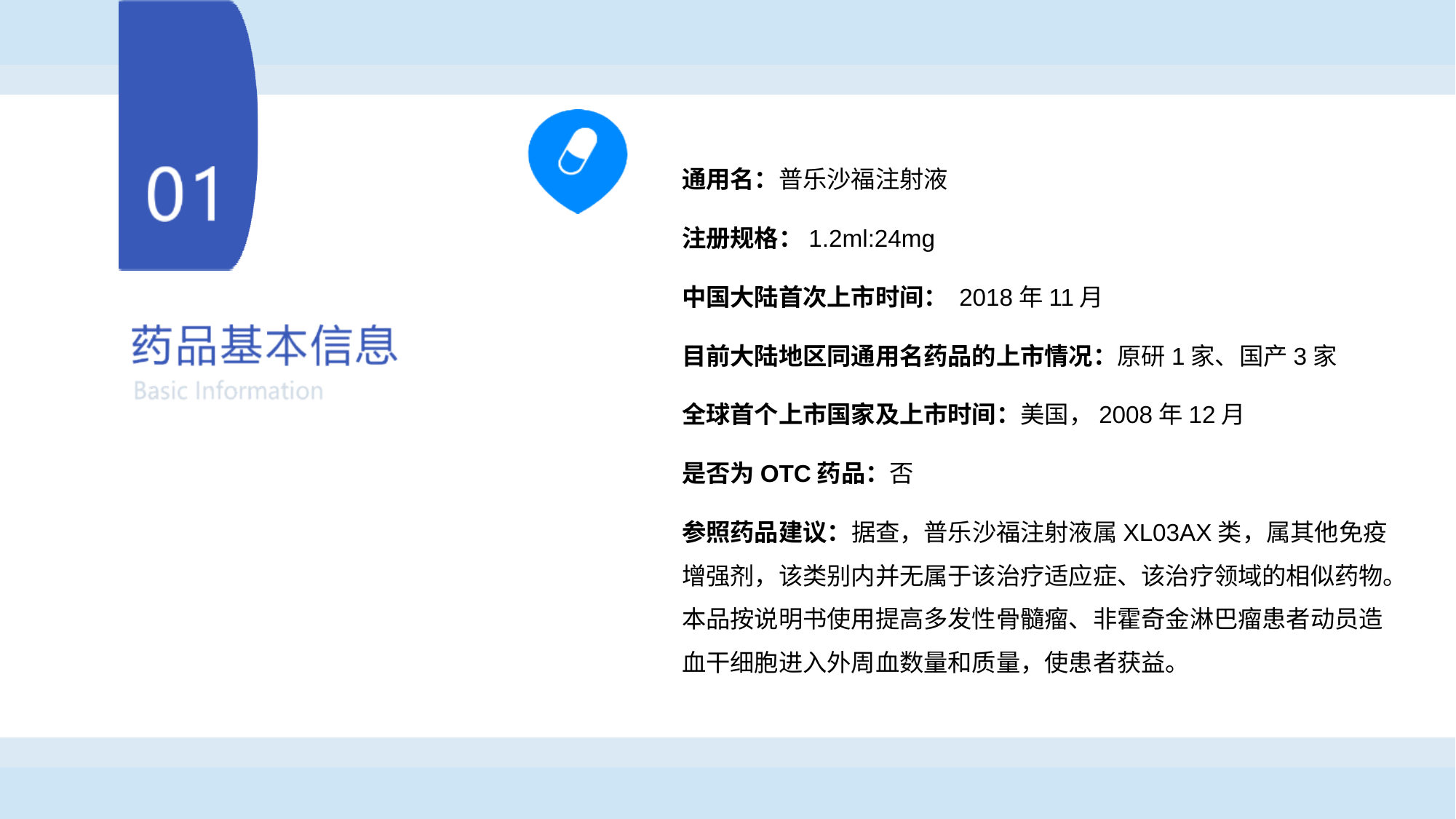

通用名：普乐沙福注射液
注册规格：1.2ml:24mg
中国大陆首次上市时间： 2018年11月
目前大陆地区同通用名药品的上市情况：原研1家、国产3家
全球首个上市国家及上市时间：美国，2008年12月
是否为OTC药品：否
参照药品建议：据查，普乐沙福注射液属XL03AX类，属其他免疫增强剂，该类别内并无属于该治疗适应症、该治疗领域的相似药物。本品按说明书使用提高多发性骨髓瘤、非霍奇金淋巴瘤患者动员造血干细胞进入外周血数量和质量，使患者获益。